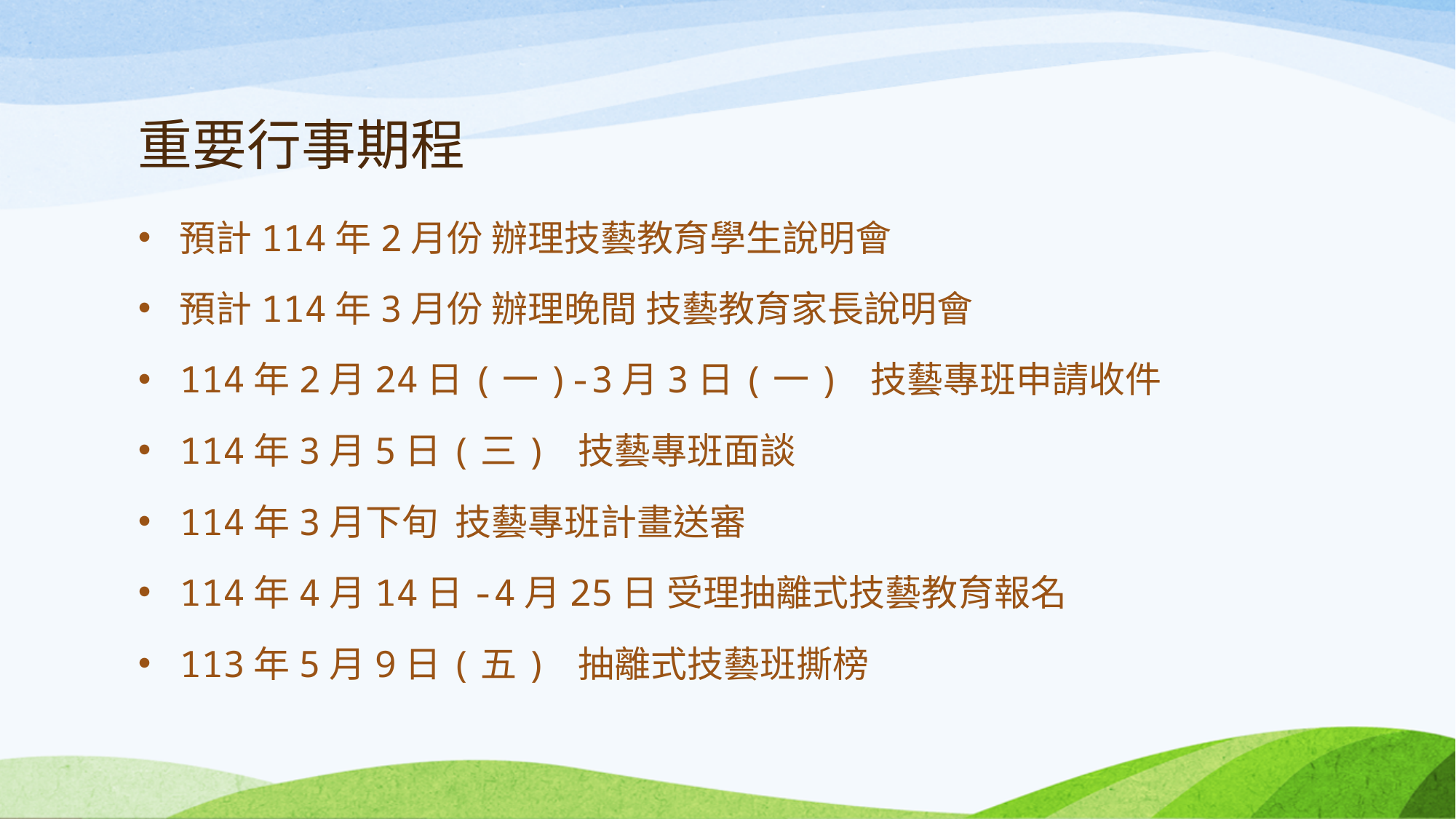

# 重要行事期程
預計114年2月份 辦理技藝教育學生說明會
預計114年3月份 辦理晚間 技藝教育家長說明會
114年2月24日(一)-3月3日(一) 技藝專班申請收件
114年3月5日(三) 技藝專班面談
114年3月下旬  技藝專班計畫送審
114年4月14日-4月25日 受理抽離式技藝教育報名
113年5月9日(五) 抽離式技藝班撕榜